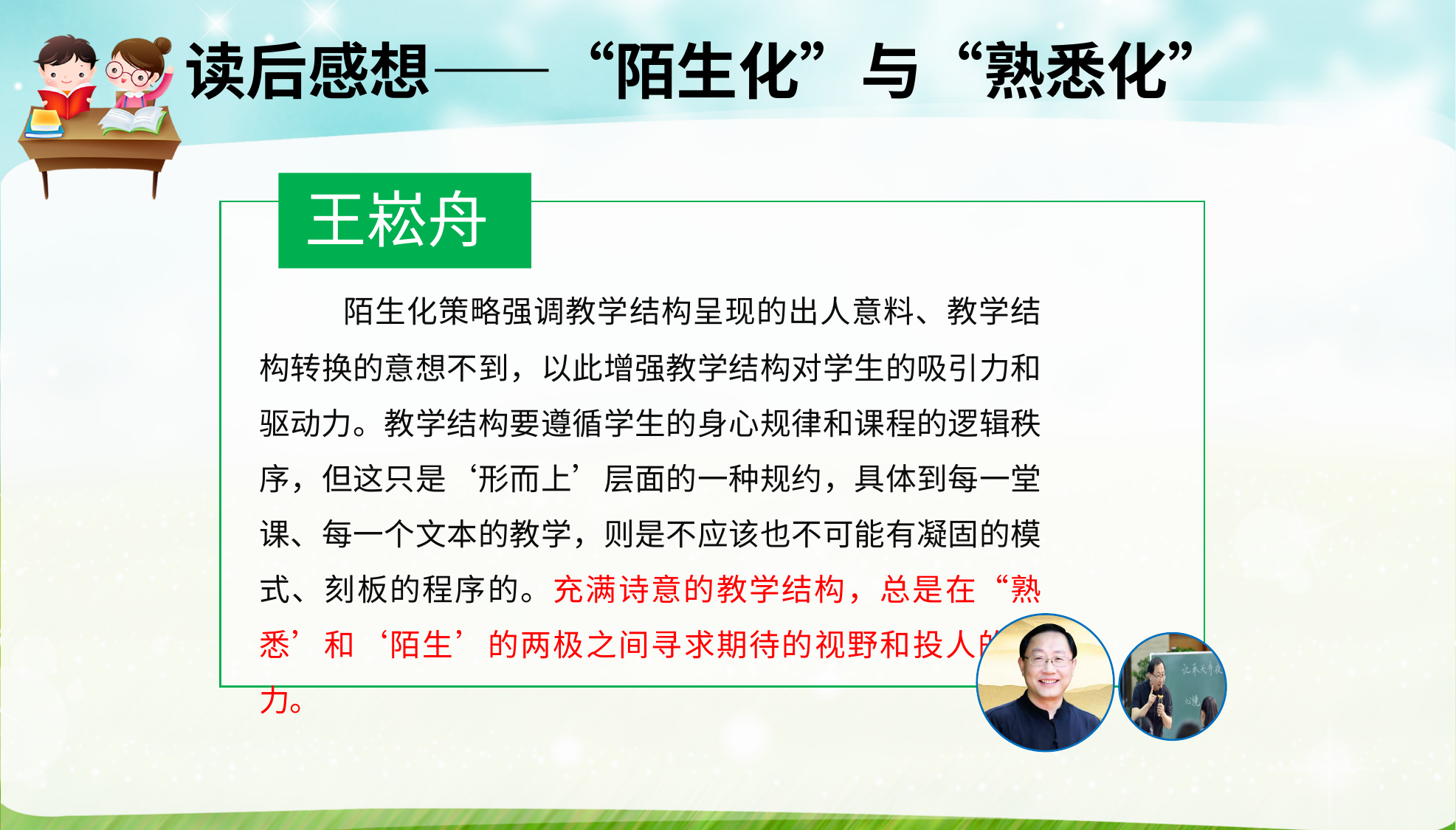

读后感想——“陌生化”与“熟悉化”

王崧舟

        陌生化策略强调教学结构呈现的出人意料、教学结构转换的意想不到，以此增强教学结构对学生的吸引力和驱动力。教学结构要遵循学生的身心规律和课程的逻辑秩序，但这只是‘形而上’层面的一种规约，具体到每一堂课、每一个文本的教学，则是不应该也不可能有凝固的模式、刻板的程序的。充满诗意的教学结构，总是在“熟悉’和‘陌生’的两极之间寻求期待的视野和投人的张力。